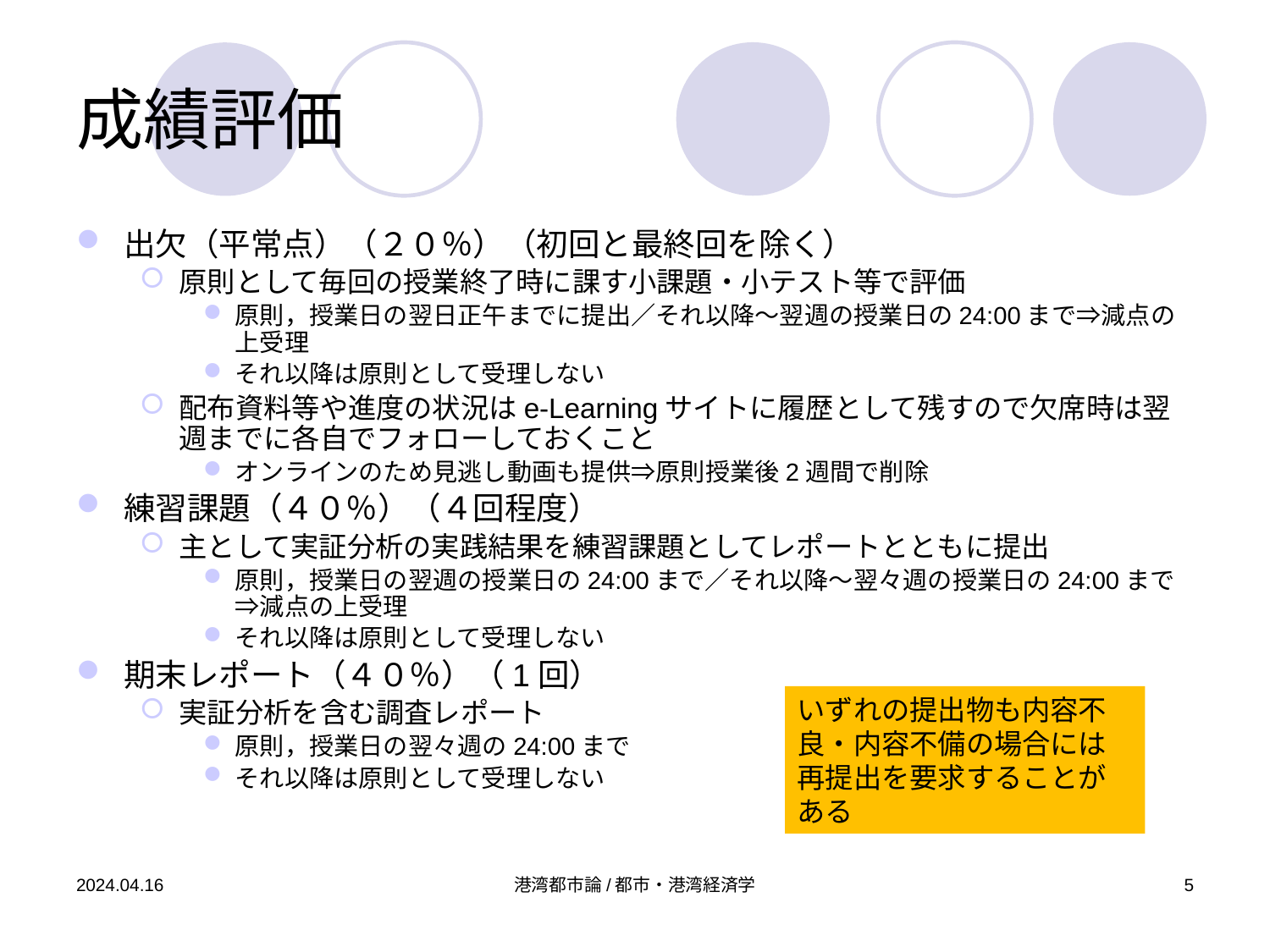

# 成績評価
出欠（平常点）（２０％）（初回と最終回を除く）
原則として毎回の授業終了時に課す小課題・小テスト等で評価
原則，授業日の翌日正午までに提出／それ以降～翌週の授業日の24:00まで⇒減点の上受理
それ以降は原則として受理しない
配布資料等や進度の状況はe-Learningサイトに履歴として残すので欠席時は翌週までに各自でフォローしておくこと
オンラインのため見逃し動画も提供⇒原則授業後2週間で削除
練習課題（４０％）（４回程度）
主として実証分析の実践結果を練習課題としてレポートとともに提出
原則，授業日の翌週の授業日の24:00まで／それ以降～翌々週の授業日の24:00まで⇒減点の上受理
それ以降は原則として受理しない
期末レポート（４０％）（1回）
実証分析を含む調査レポート
原則，授業日の翌々週の24:00まで
それ以降は原則として受理しない
いずれの提出物も内容不良・内容不備の場合には再提出を要求することがある
2024.04.16
港湾都市論/都市・港湾経済学
5